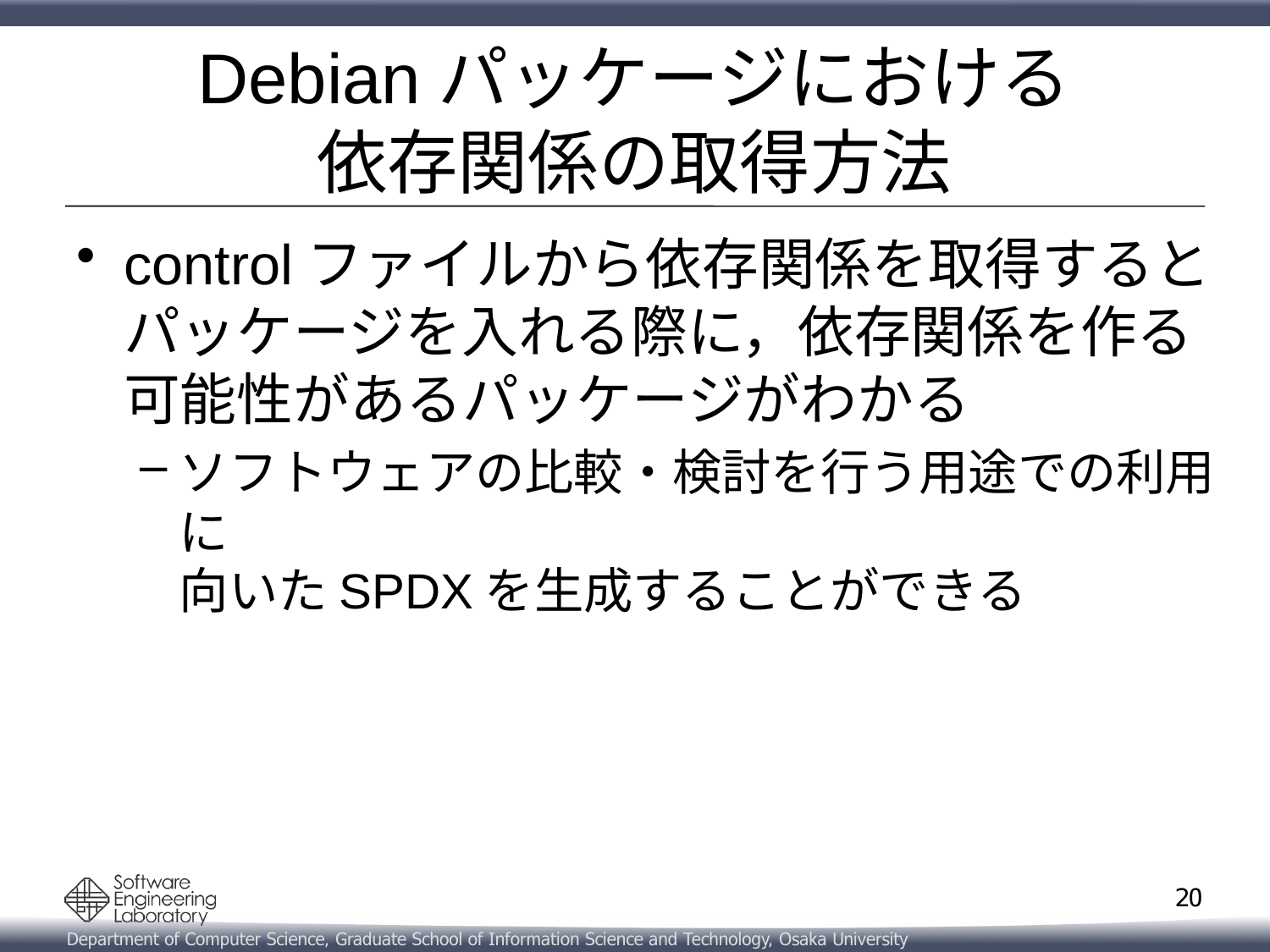

# Debianパッケージにおける 依存関係の取得方法
controlファイルから依存関係を取得すると
パッケージを入れる際に，依存関係を作る
可能性があるパッケージがわかる
ソフトウェアの比較・検討を行う用途での利用に
向いたSPDXを生成することができる

20